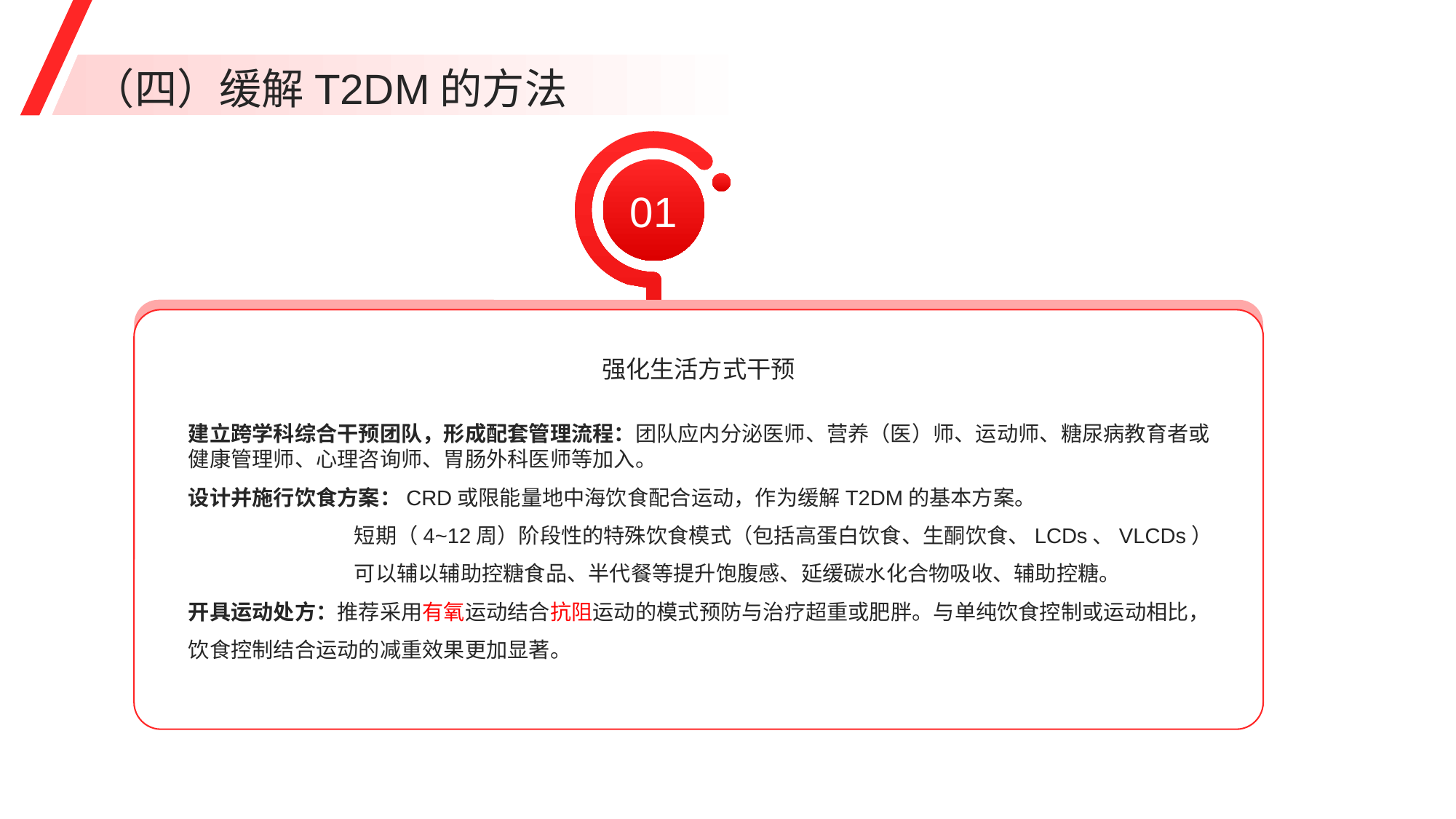

（四）缓解T2DM的方法

01

强化生活方式干预
建立跨学科综合干预团队，形成配套管理流程：团队应内分泌医师、营养（医）师、运动师、糖尿病教育者或健康管理师、心理咨询师、胃肠外科医师等加入。
设计并施行饮食方案：CRD或限能量地中海饮食配合运动，作为缓解T2DM的基本方案。
                                  短期（4~12周）阶段性的特殊饮食模式（包括高蛋白饮食、生酮饮食、LCDs、VLCDs）
                                  可以辅以辅助控糖食品、半代餐等提升饱腹感、延缓碳水化合物吸收、辅助控糖。
开具运动处方：推荐采用有氧运动结合抗阻运动的模式预防与治疗超重或肥胖。与单纯饮食控制或运动相比，饮食控制结合运动的减重效果更加显著。